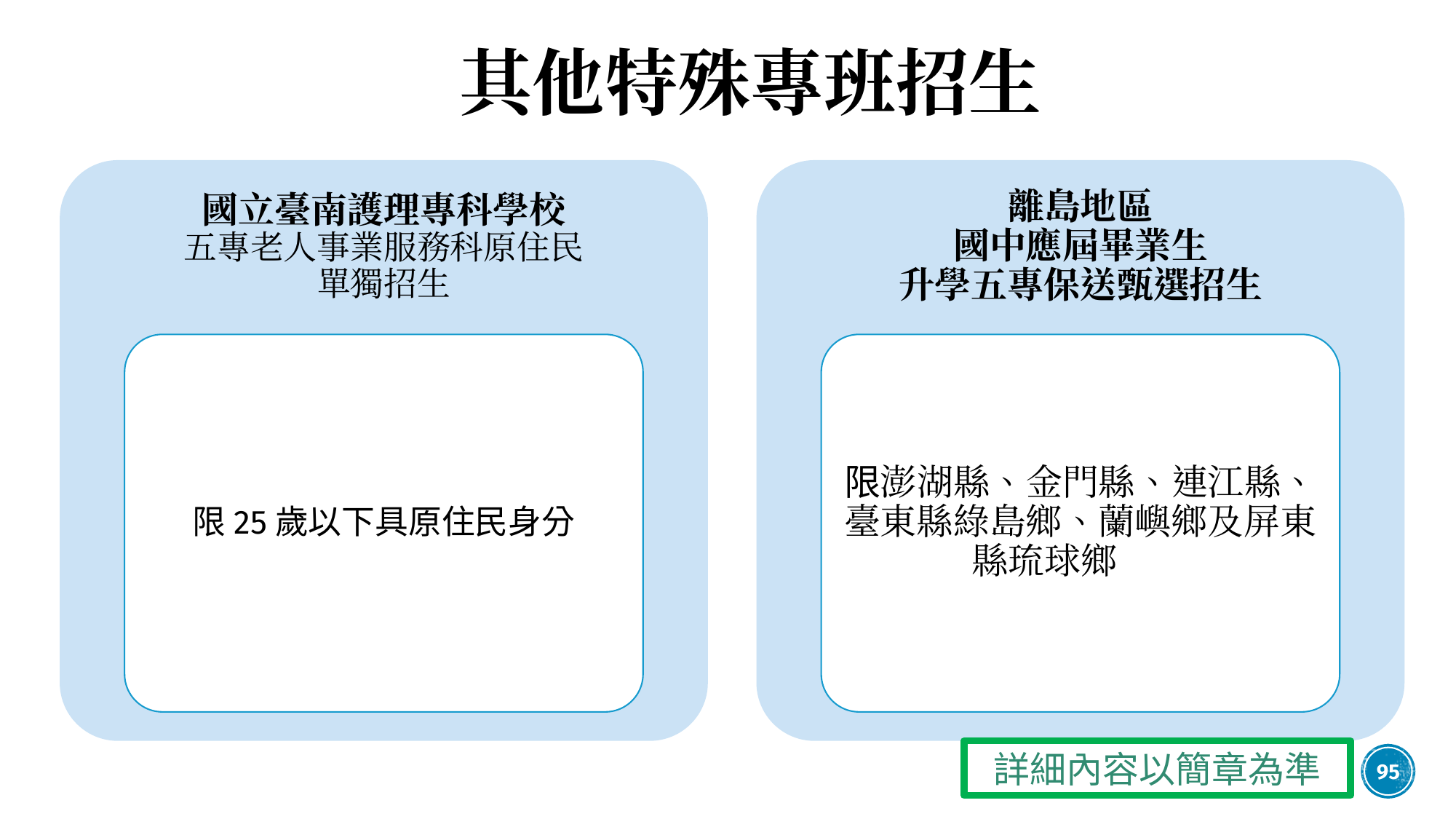

其他特殊專班招生

國立臺南護理專科學校
五專老人事業服務科原住民
單獨招生

離島地區
國中應屆畢業生
升學五專保送甄選招生

限25歲以下具原住民身分
限澎湖縣、金門縣、連江縣、臺東縣綠島鄉、蘭嶼鄉及屏東縣琉球鄉學生
詳細內容以簡章為準
95